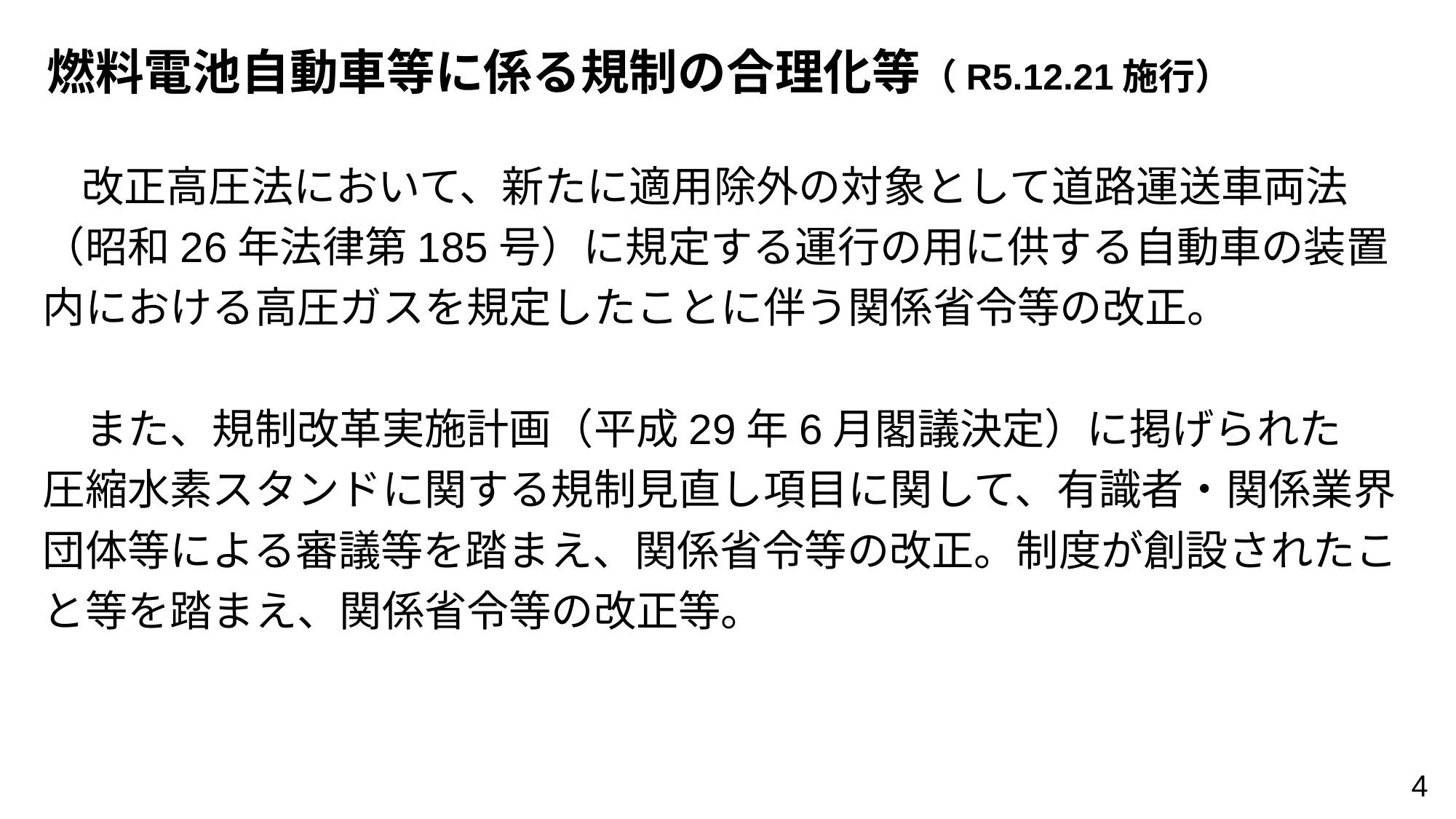

燃料電池自動車等に係る規制の合理化等（R5.12.21施行）
# 改正高圧法において、新たに適用除外の対象として道路運送車両法（昭和26年法律第185号）に規定する運行の用に供する自動車の装置内における高圧ガスを規定したことに伴う関係省令等の改正。 　また、規制改革実施計画（平成29年6月閣議決定）に掲げられた 圧縮水素スタンドに関する規制見直し項目に関して、有識者・関係業界団体等による審議等を踏まえ、関係省令等の改正。制度が創設されたこと等を踏まえ、関係省令等の改正等。
 4